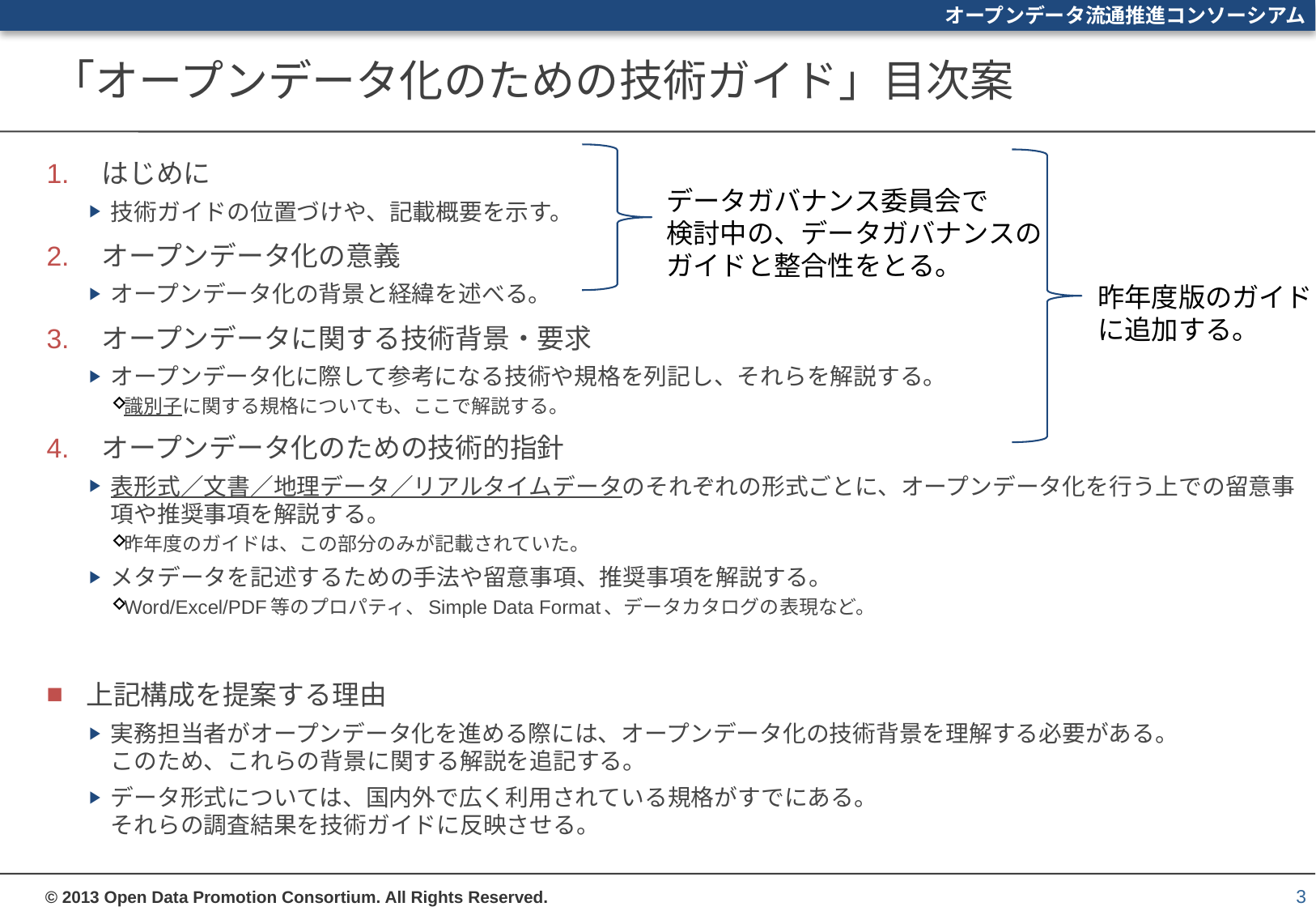

# 「オープンデータ化のための技術ガイド」目次案

はじめに
技術ガイドの位置づけや、記載概要を示す。
オープンデータ化の意義
オープンデータ化の背景と経緯を述べる。
オープンデータに関する技術背景・要求
オープンデータ化に際して参考になる技術や規格を列記し、それらを解説する。
識別子に関する規格についても、ここで解説する。
オープンデータ化のための技術的指針
表形式／文書／地理データ／リアルタイムデータのそれぞれの形式ごとに、オープンデータ化を行う上での留意事項や推奨事項を解説する。
昨年度のガイドは、この部分のみが記載されていた。
メタデータを記述するための手法や留意事項、推奨事項を解説する。
Word/Excel/PDF等のプロパティ、Simple Data Format、データカタログの表現など。

上記構成を提案する理由
実務担当者がオープンデータ化を進める際には、オープンデータ化の技術背景を理解する必要がある。
このため、これらの背景に関する解説を追記する。
データ形式については、国内外で広く利用されている規格がすでにある。
それらの調査結果を技術ガイドに反映させる。
データガバナンス委員会で
検討中の、データガバナンスの
ガイドと整合性をとる。
昨年度版のガイド
に追加する。
3